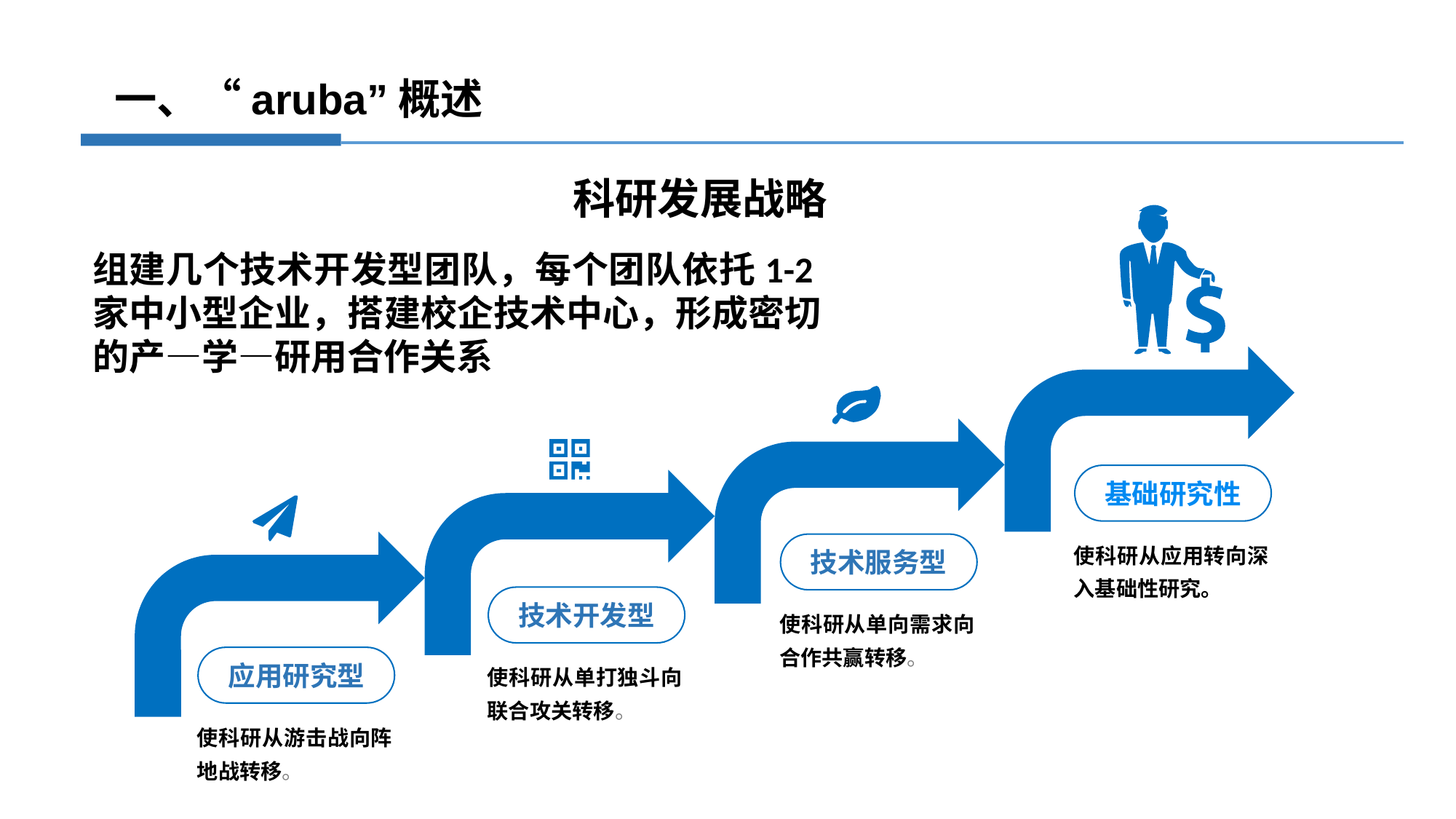

一、“aruba”概述
科研发展战略

组建几个技术开发型团队，每个团队依托1-2家中小型企业，搭建校企技术中心，形成密切的产—学—研用合作关系

基础研究性

使科研从应用转向深入基础性研究。

技术服务型

使科研从单向需求向合作共赢转移。
技术开发型

使科研从单打独斗向联合攻关转移。
应用研究型

使科研从游击战向阵地战转移。